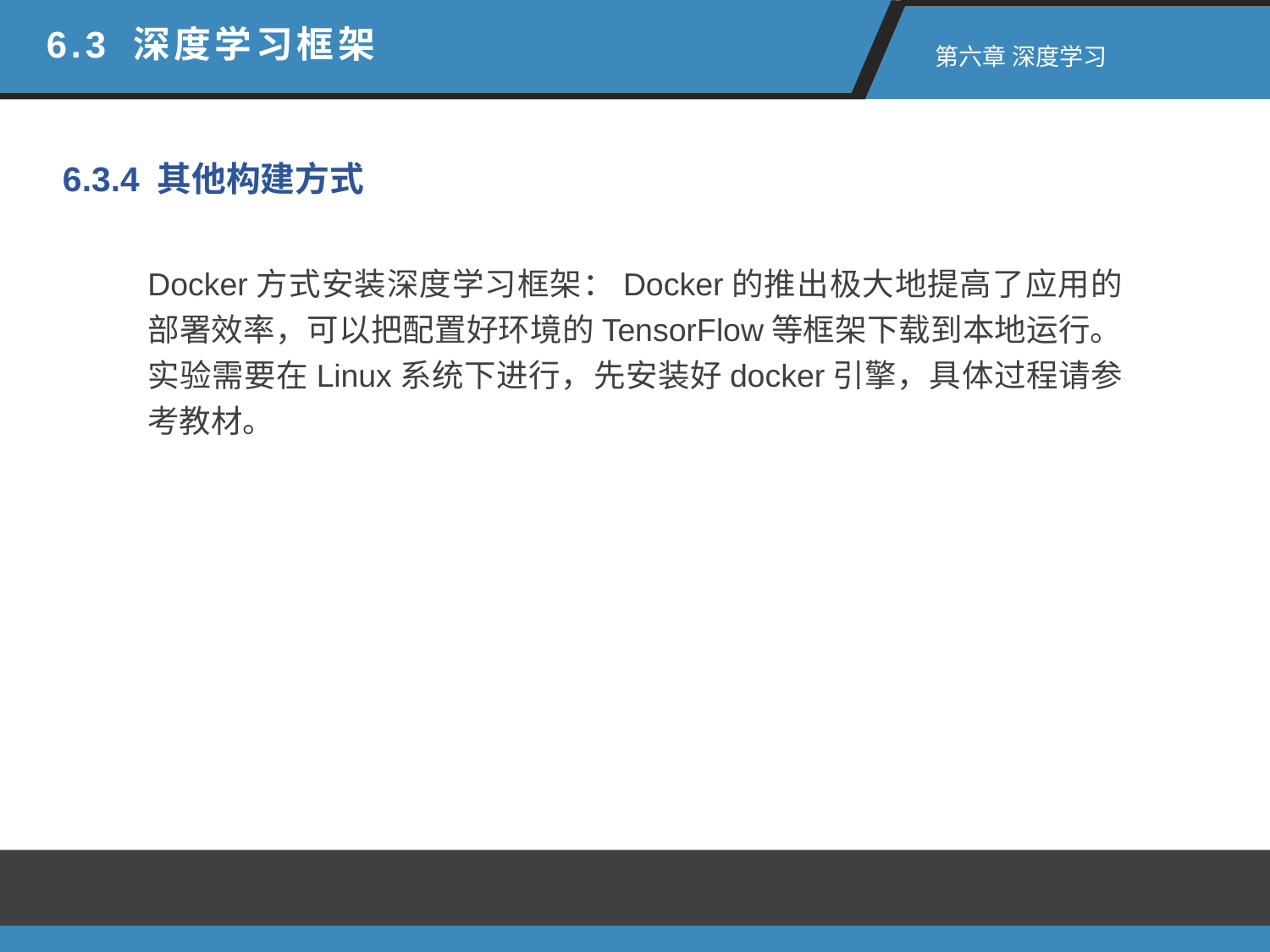

6.3 深度学习框架
  第六章 深度学习
6.3.4 其他构建方式
Docker方式安装深度学习框架：Docker的推出极大地提高了应用的部署效率，可以把配置好环境的TensorFlow等框架下载到本地运行。实验需要在Linux系统下进行，先安装好docker引擎，具体过程请参考教材。